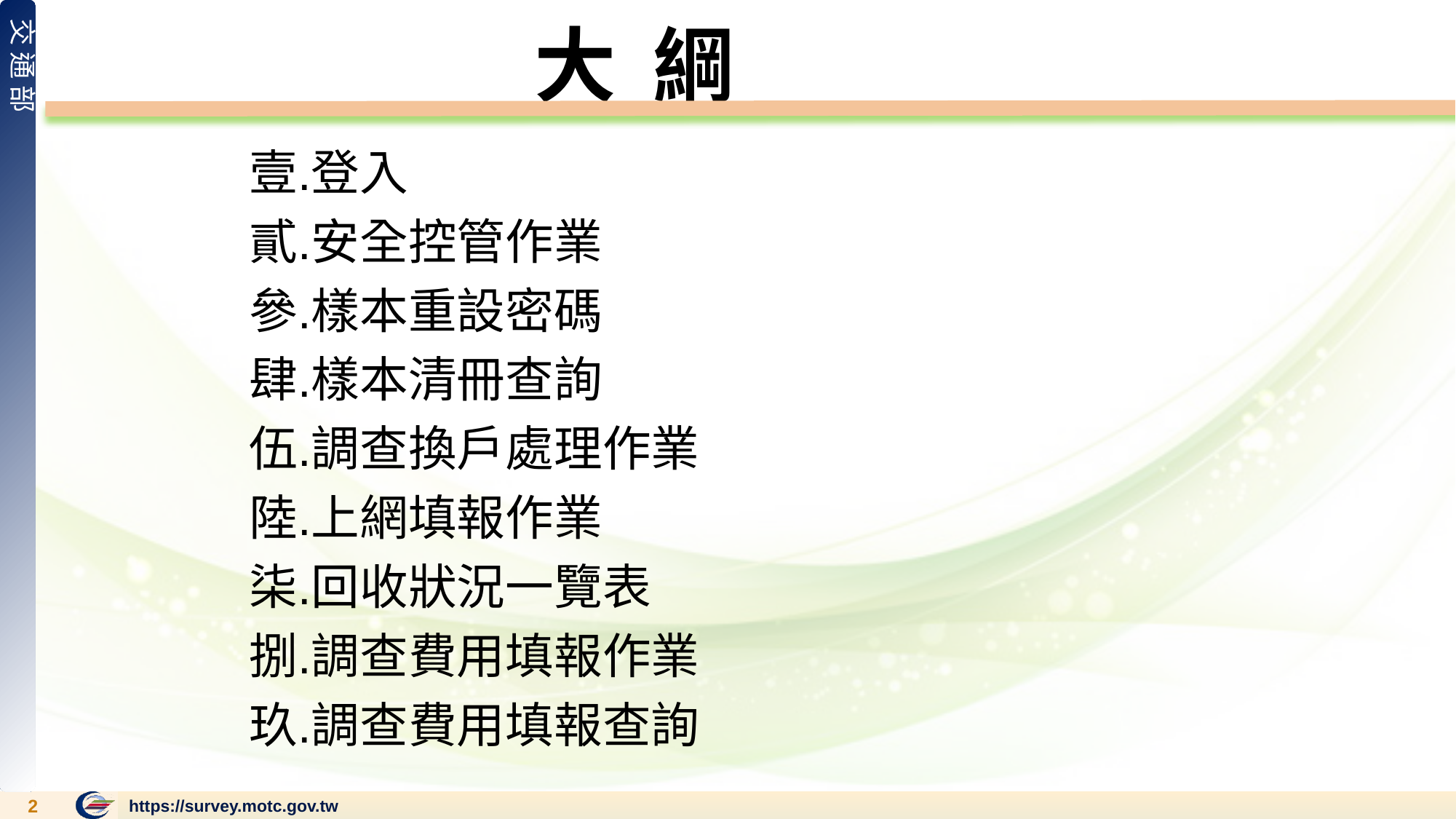

大  綱
登入
安全控管作業
樣本重設密碼
樣本清冊查詢
調查換戶處理作業
上網填報作業
回收狀況一覽表
調查費用填報作業
調查費用填報查詢

2
https://survey.motc.gov.tw